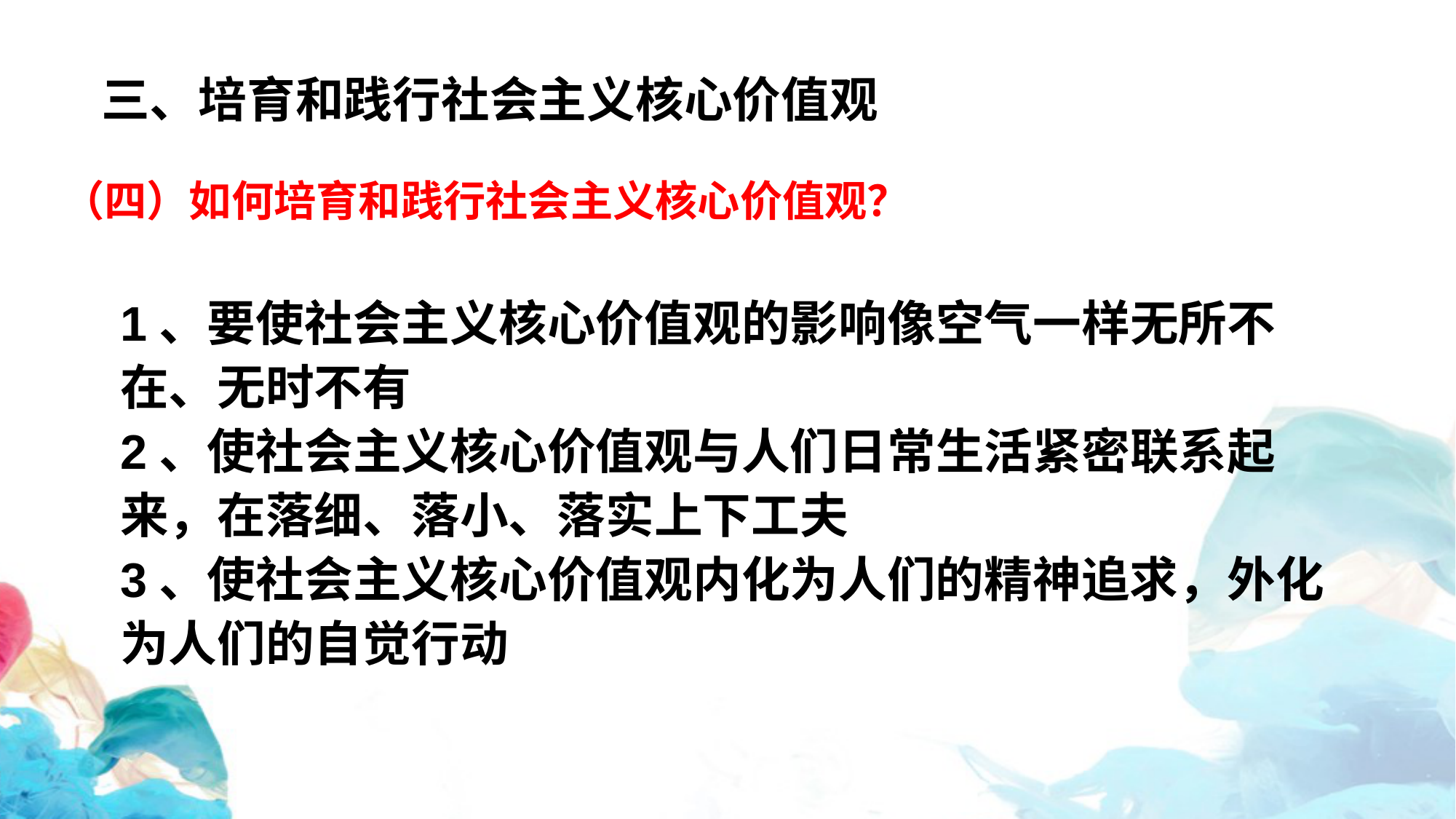

三、培育和践行社会主义核心价值观
（四）如何培育和践行社会主义核心价值观？
1、要使社会主义核心价值观的影响像空气一样无所不在、无时不有
2、使社会主义核心价值观与人们日常生活紧密联系起来，在落细、落小、落实上下工夫
3、使社会主义核心价值观内化为人们的精神追求，外化为人们的自觉行动